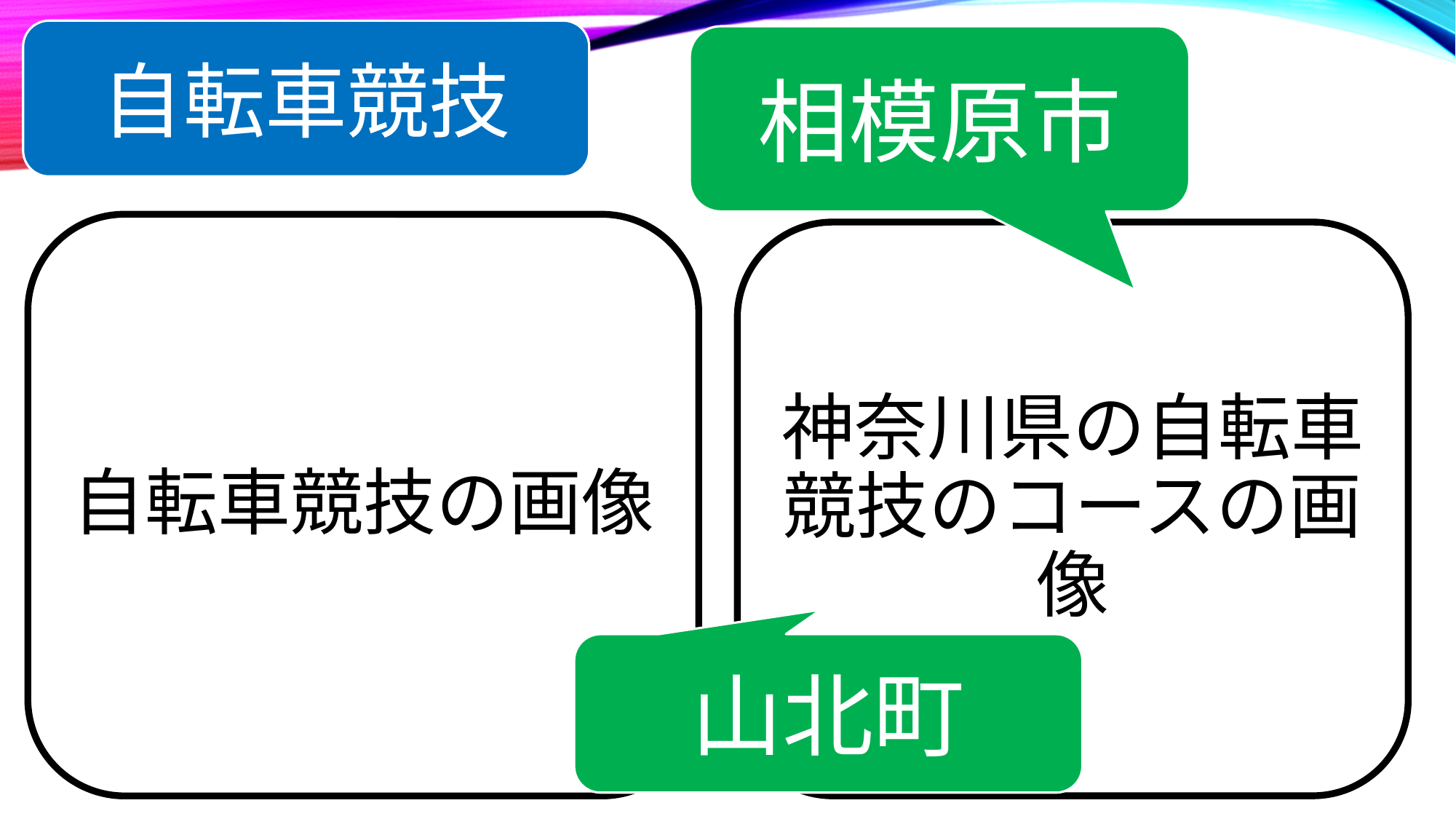

自転車競技
相模原市
#
自転車競技の画像
神奈川県の自転車競技のコースの画像
山北町